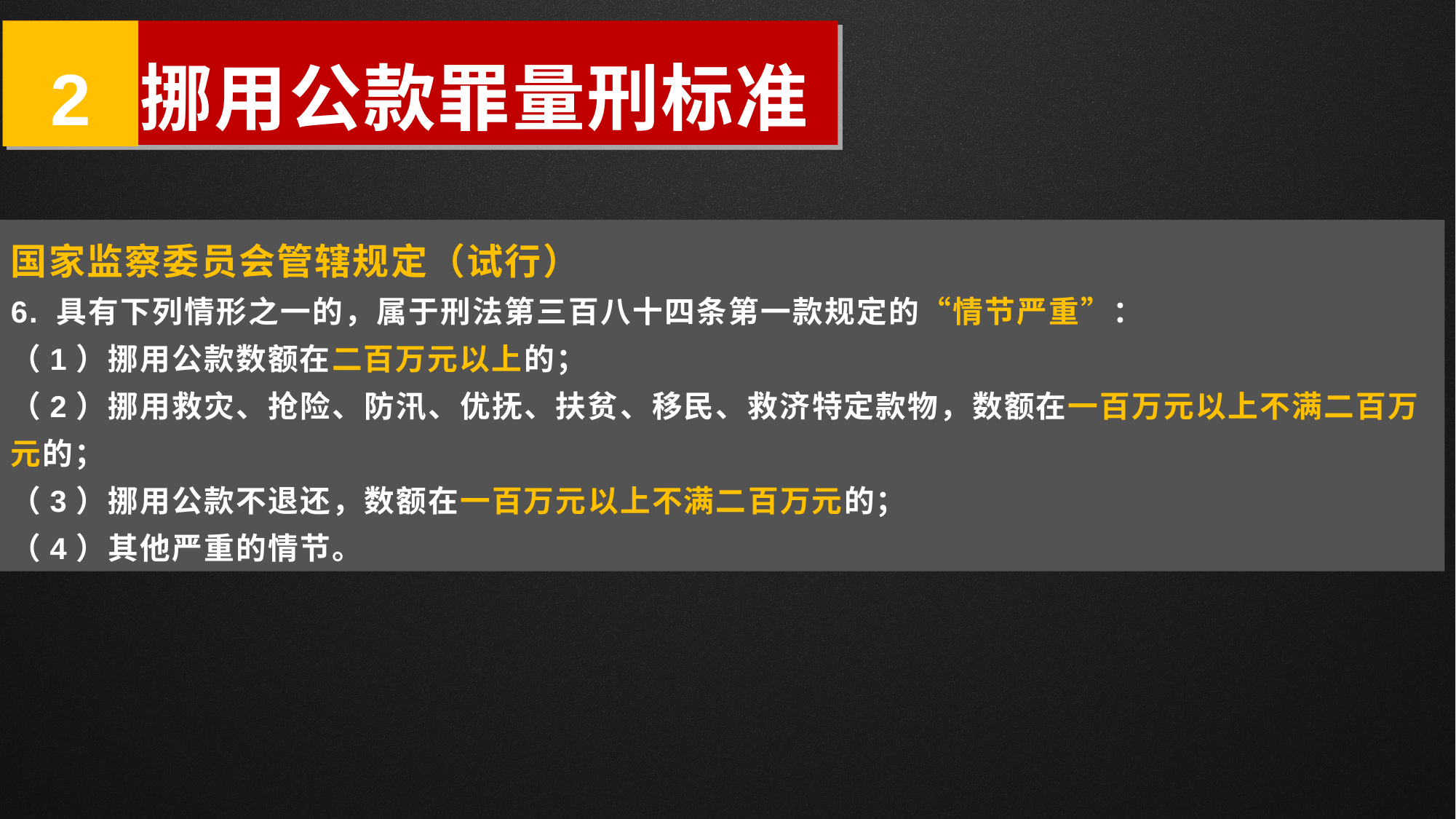

2
     挪用公款罪量刑标准
国家监察委员会管辖规定（试行）
6. 具有下列情形之一的，属于刑法第三百八十四条第一款规定的“情节严重”：
（1）挪用公款数额在二百万元以上的；
（2）挪用救灾、抢险、防汛、优抚、扶贫、移民、救济特定款物，数额在一百万元以上不满二百万元的；
（3）挪用公款不退还，数额在一百万元以上不满二百万元的；
（4）其他严重的情节。